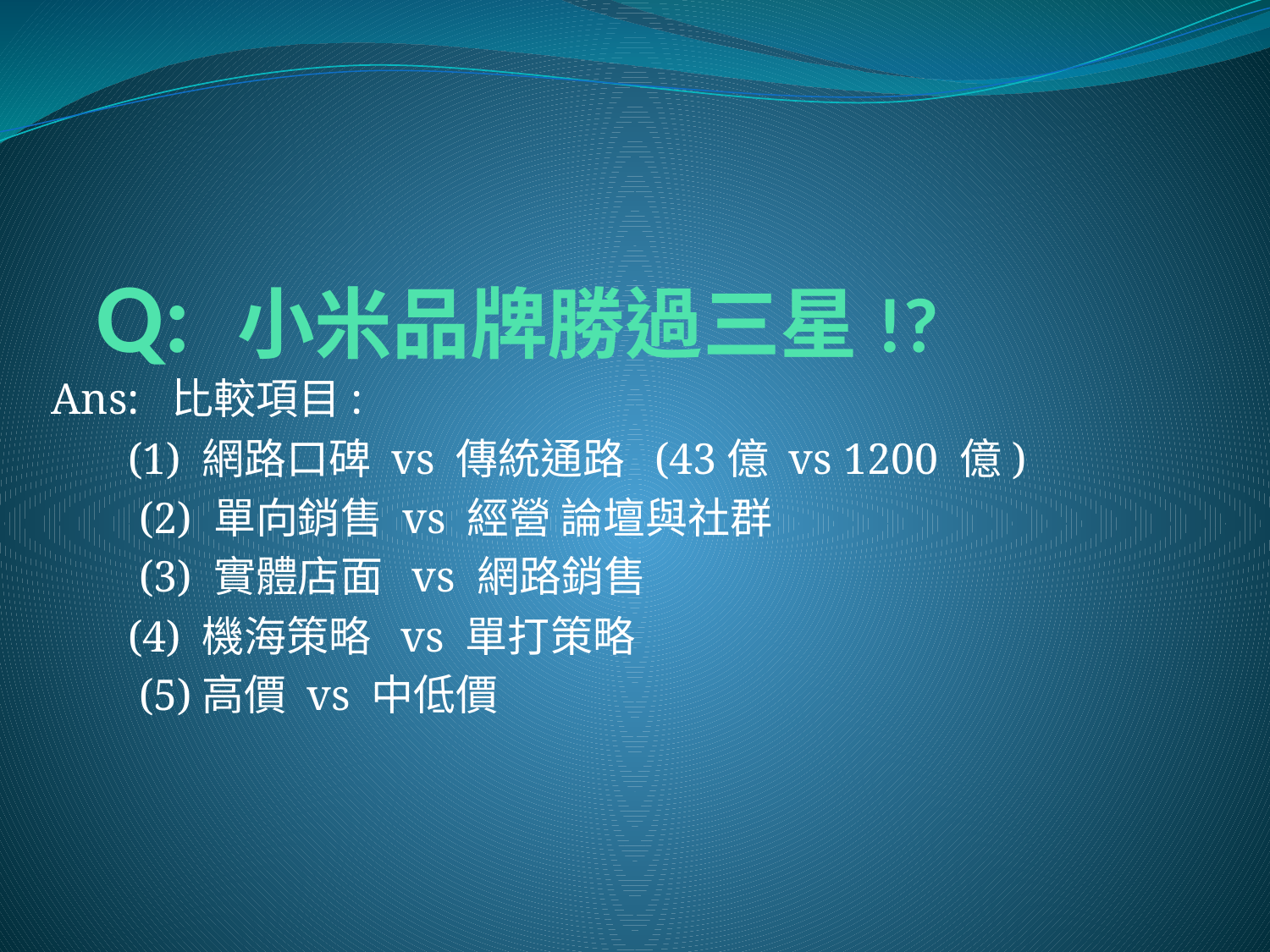

# Q: 小米品牌勝過三星!?
Ans:  比較項目:
       (1) 網路口碑 vs 傳統通路  (43億 vs 1200 億)
        (2) 單向銷售 vs 經營 論壇與社群
        (3) 實體店面  vs 網路銷售
       (4) 機海策略  vs 單打策略
        (5)高價 vs 中低價